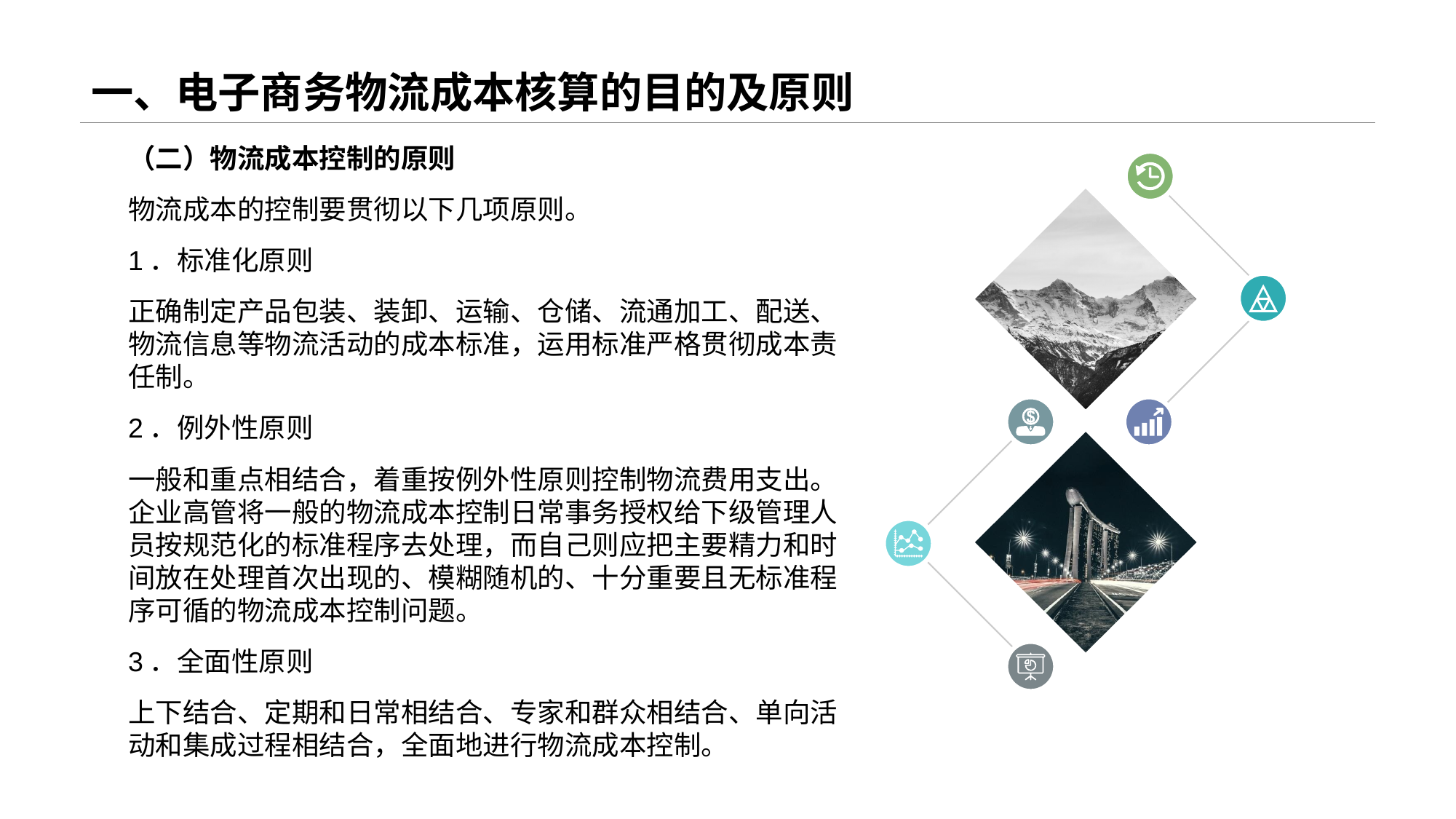

# 一、电子商务物流成本核算的目的及原则
（二）物流成本控制的原则
物流成本的控制要贯彻以下几项原则。
1．标准化原则
正确制定产品包装、装卸、运输、仓储、流通加工、配送、物流信息等物流活动的成本标准，运用标准严格贯彻成本责任制。
2．例外性原则
一般和重点相结合，着重按例外性原则控制物流费用支出。企业高管将一般的物流成本控制日常事务授权给下级管理人员按规范化的标准程序去处理，而自己则应把主要精力和时间放在处理首次出现的、模糊随机的、十分重要且无标准程序可循的物流成本控制问题。
3．全面性原则
上下结合、定期和日常相结合、专家和群众相结合、单向活动和集成过程相结合，全面地进行物流成本控制。

5